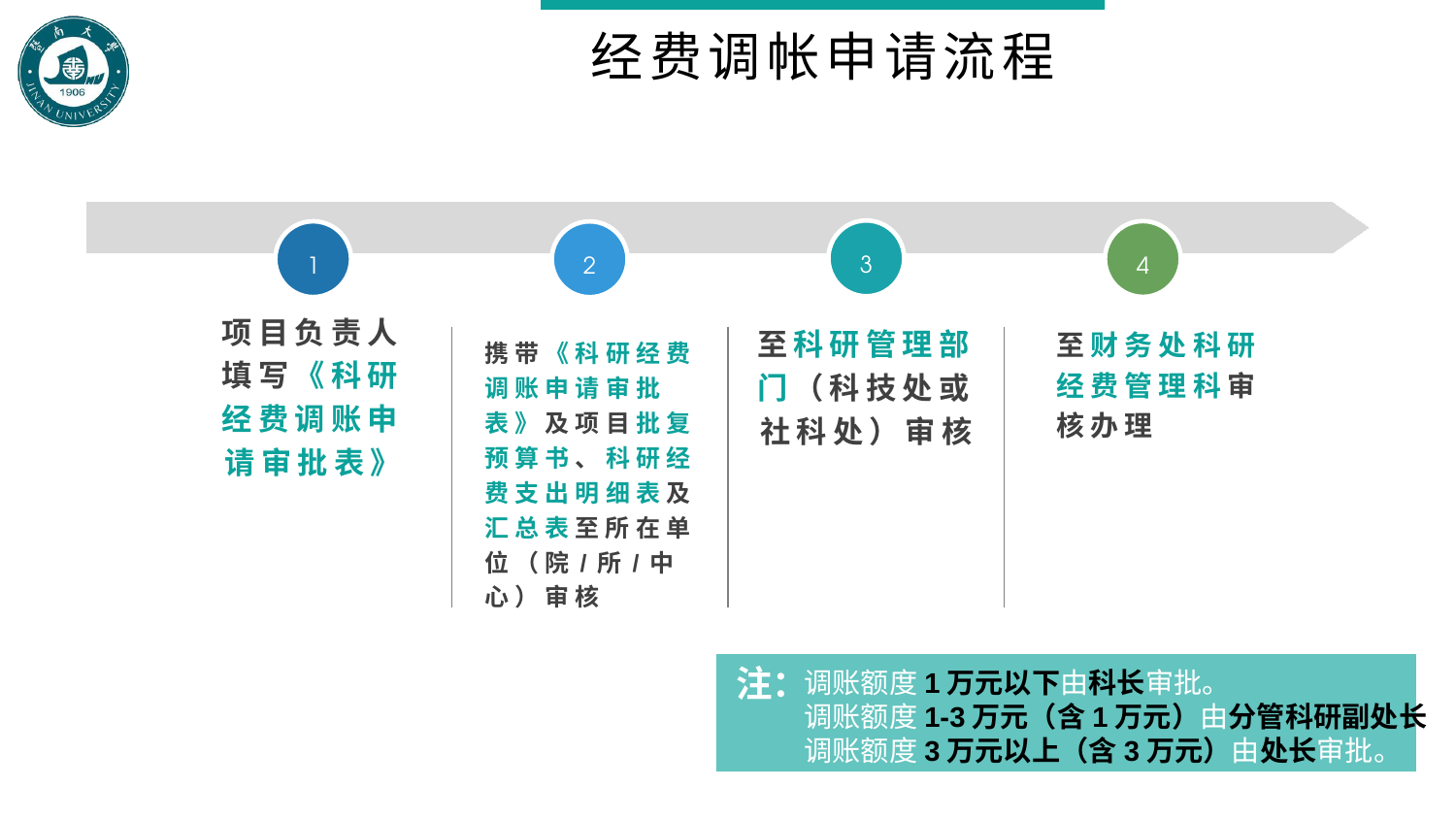

经费调帐申请流程

3
4
1
2
项目负责人填写《科研经费调账申请审批表》
至科研管理部门（科技处或社科处）审核
携带《科研经费调账申请审批表》及项目批复预算书、科研经费支出明细表及汇总表至所在单位（院/所/中心）审核
至财务处科研经费管理科审核办理

注：
调账额度1万元以下由科长审批。
调账额度1-3万元（含1万元）由分管科研副处长审批。
调账额度3万元以上（含3万元）由处长审批。